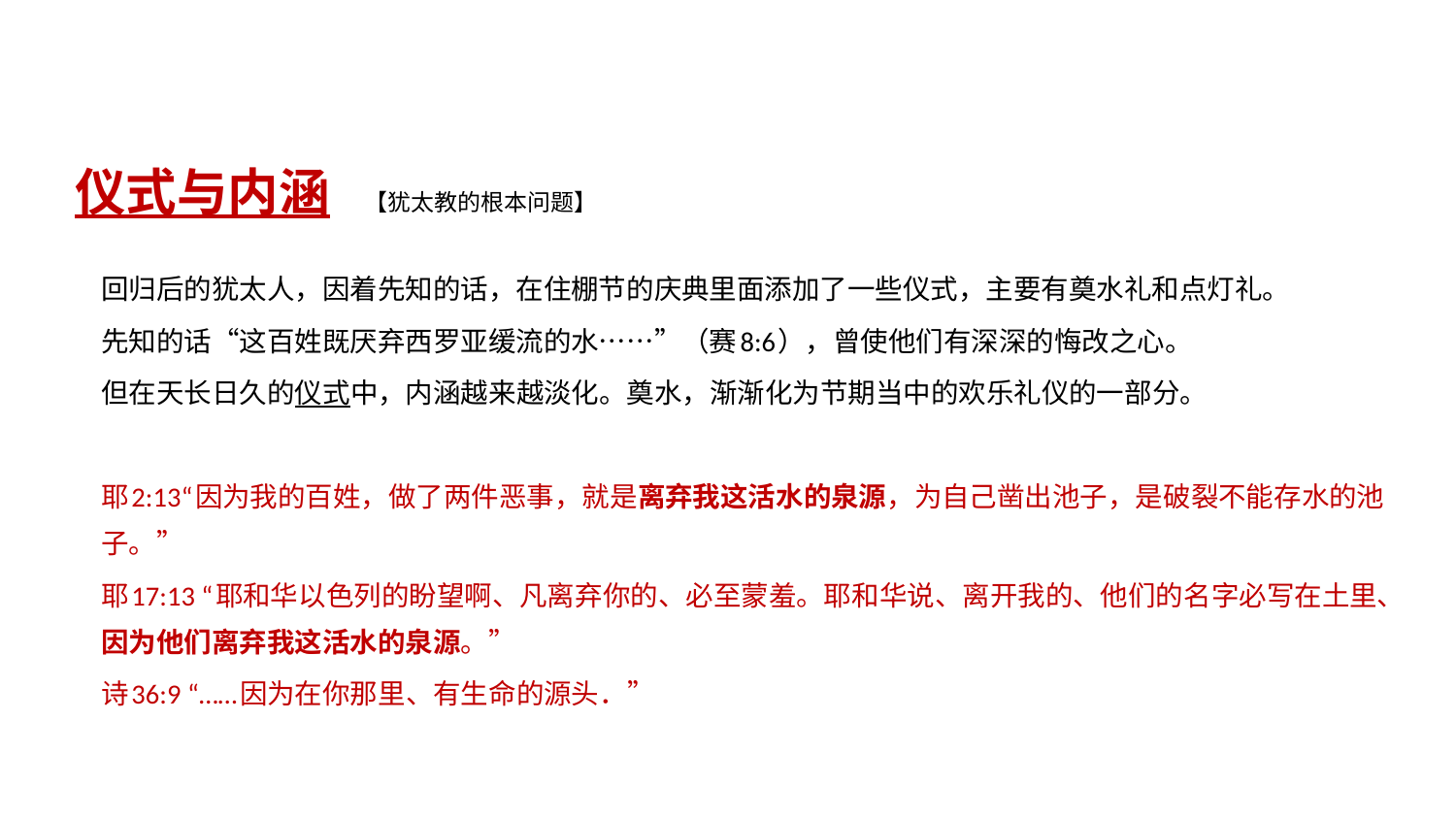

仪式与内涵   【犹太教的根本问题】

回归后的犹太人，因着先知的话，在住棚节的庆典里面添加了一些仪式，主要有奠水礼和点灯礼。
先知的话“这百姓既厌弃西罗亚缓流的水……”（赛8:6），曾使他们有深深的悔改之心。
但在天长日久的仪式中，内涵越来越淡化。奠水，渐渐化为节期当中的欢乐礼仪的一部分。

耶2:13“因为我的百姓，做了两件恶事，就是离弃我这活水的泉源，为自己凿出池子，是破裂不能存水的池子。”
耶17:13 “耶和华以色列的盼望啊、凡离弃你的、必至蒙羞。耶和华说、离开我的、他们的名字必写在土里、因为他们离弃我这活水的泉源。”
诗36:9 “……因为在你那里、有生命的源头．”